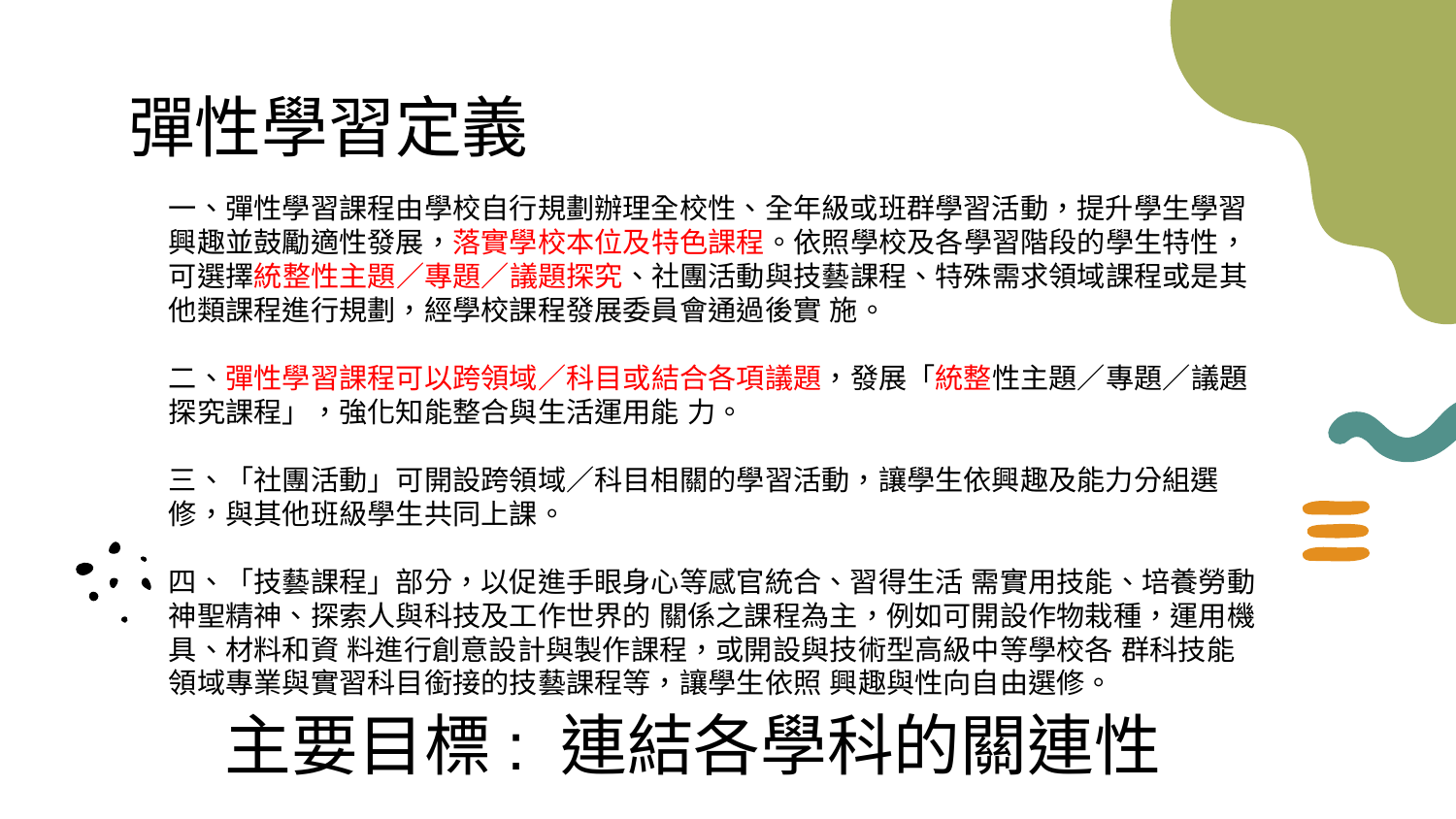

# 彈性學習定義
一、彈性學習課程由學校自行規劃辦理全校性、全年級或班群學習活動，提升學生學習興趣並鼓勵適性發展，落實學校本位及特色課程。依照學校及各學習階段的學生特性，可選擇統整性主題／專題／議題探究、社團活動與技藝課程、特殊需求領域課程或是其他類課程進行規劃，經學校課程發展委員會通過後實 施。

二、彈性學習課程可以跨領域／科目或結合各項議題，發展「統整性主題／專題／議題探究課程」，強化知能整合與生活運用能 力。

三、「社團活動」可開設跨領域／科目相關的學習活動，讓學生依興趣及能力分組選修，與其他班級學生共同上課。

四、「技藝課程」部分，以促進手眼身心等感官統合、習得生活 需實用技能、培養勞動神聖精神、探索人與科技及工作世界的 關係之課程為主，例如可開設作物栽種，運用機具、材料和資 料進行創意設計與製作課程，或開設與技術型高級中等學校各 群科技能領域專業與實習科目銜接的技藝課程等，讓學生依照 興趣與性向自由選修。
主要目標: 連結各學科的關連性